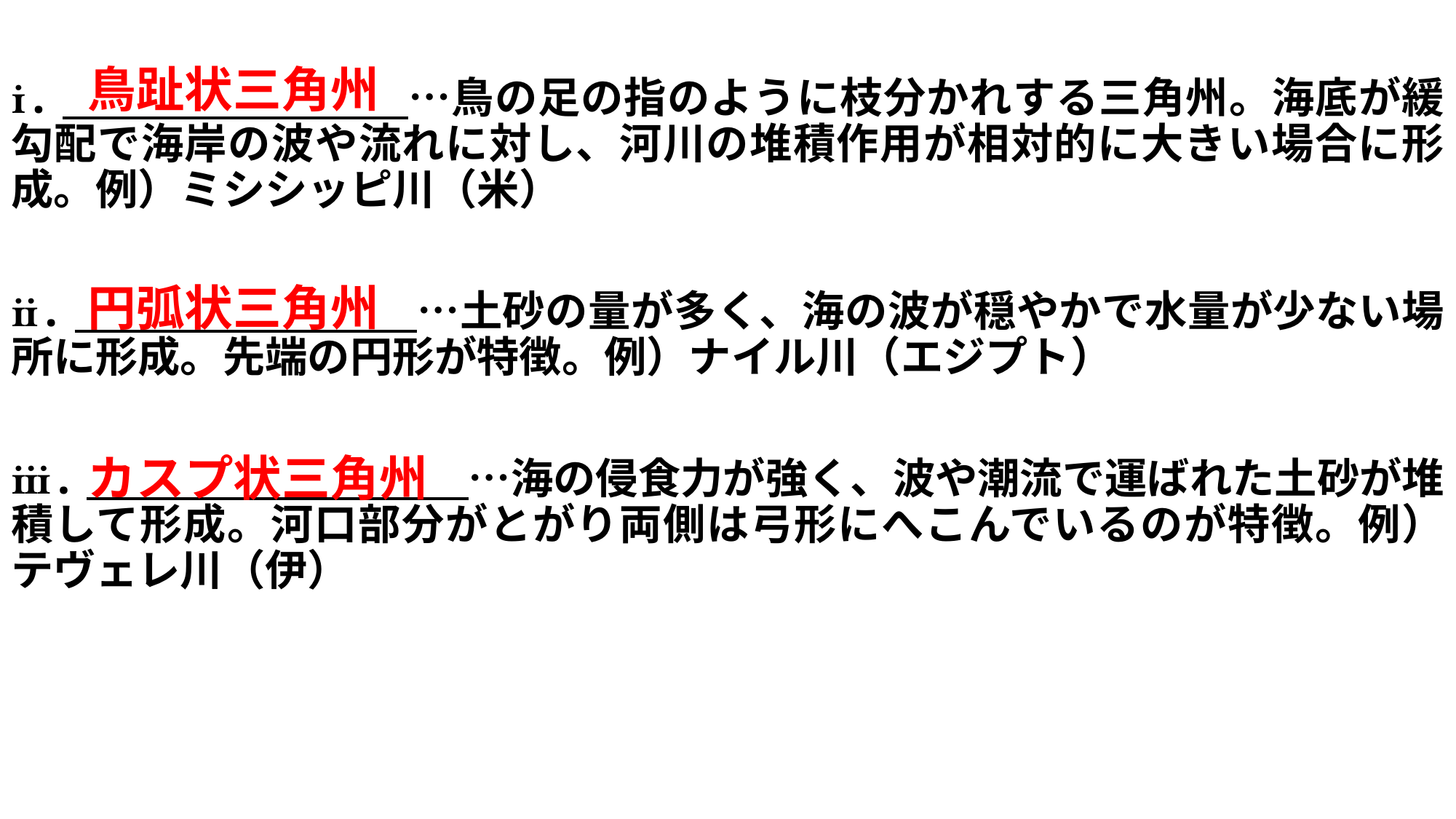

鳥趾状三角州
ⅰ.　　　　　　　　…鳥の足の指のように枝分かれする三角州。海底が緩勾配で海岸の波や流れに対し、河川の堆積作用が相対的に大きい場合に形成。例）ミシシッピ川（米）

ⅱ.　　　　　　　　…土砂の量が多く、海の波が穏やかで水量が少ない場所に形成。先端の円形が特徴。例）ナイル川（エジプト）

ⅲ.　　　　　　　　　…海の侵食力が強く、波や潮流で運ばれた土砂が堆積して形成。河口部分がとがり両側は弓形にへこんでいるのが特徴。例）テヴェレ川（伊）

円弧状三角州
カスプ状三角州